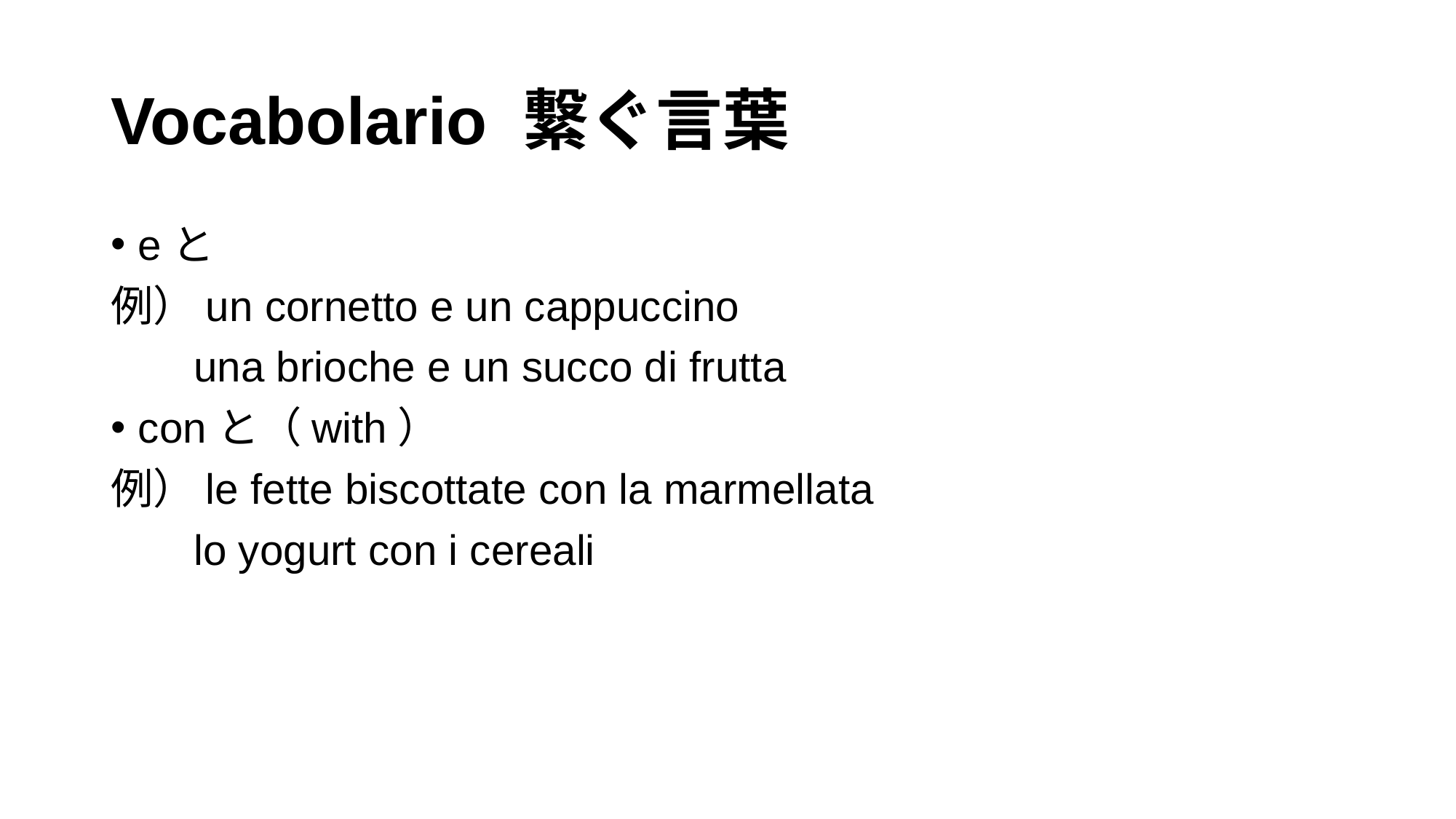

# Vocabolario 繋ぐ言葉
eと
例）un cornetto e un cappuccino
       una brioche e un succo di frutta
conと（with）
例）le fette biscottate con la marmellata
       lo yogurt con i cereali